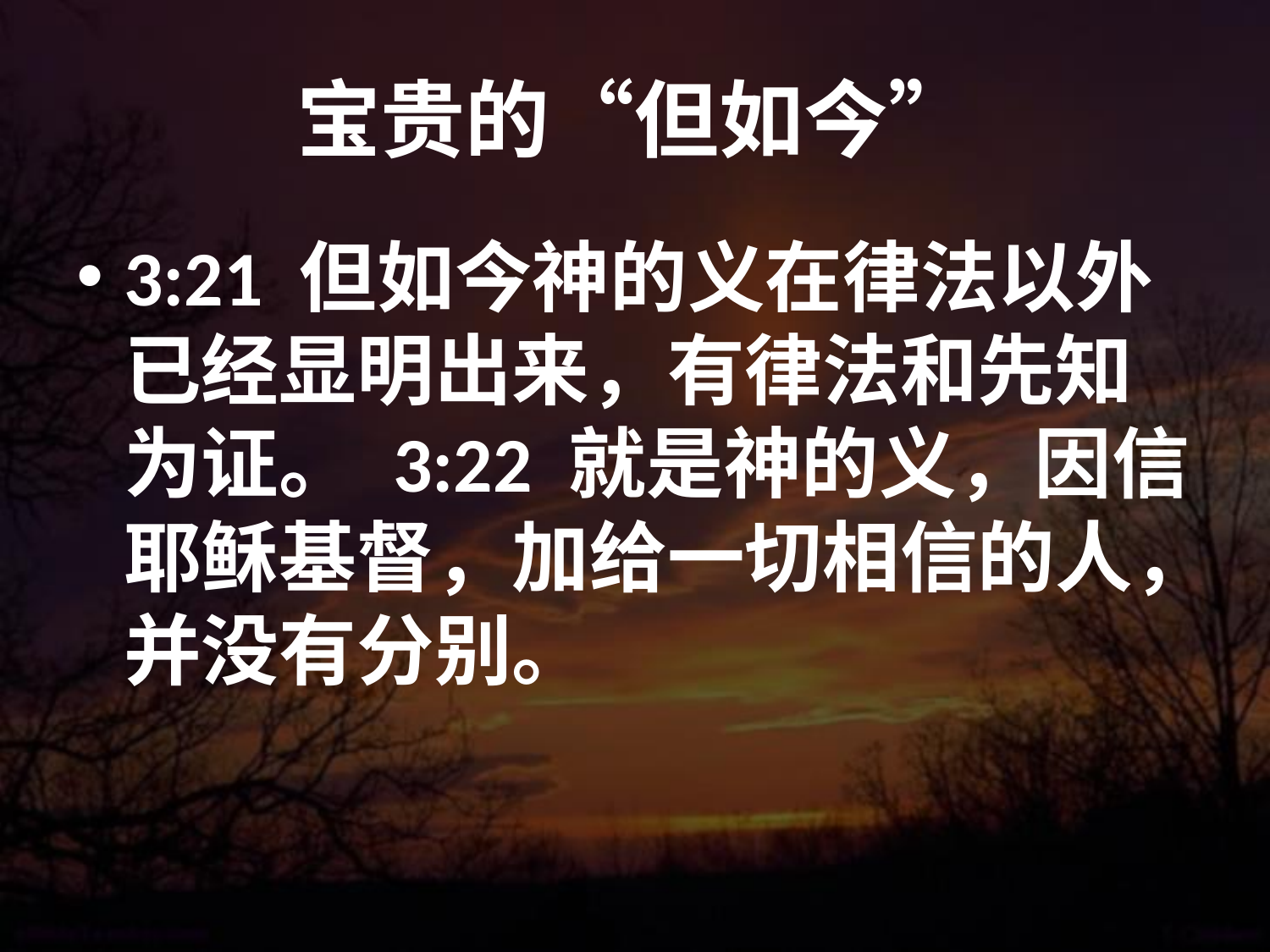

# 宝贵的“但如今”
3:21 但如今神的义在律法以外已经显明出来，有律法和先知为证。 3:22 就是神的义，因信耶稣基督，加给一切相信的人，并没有分别。